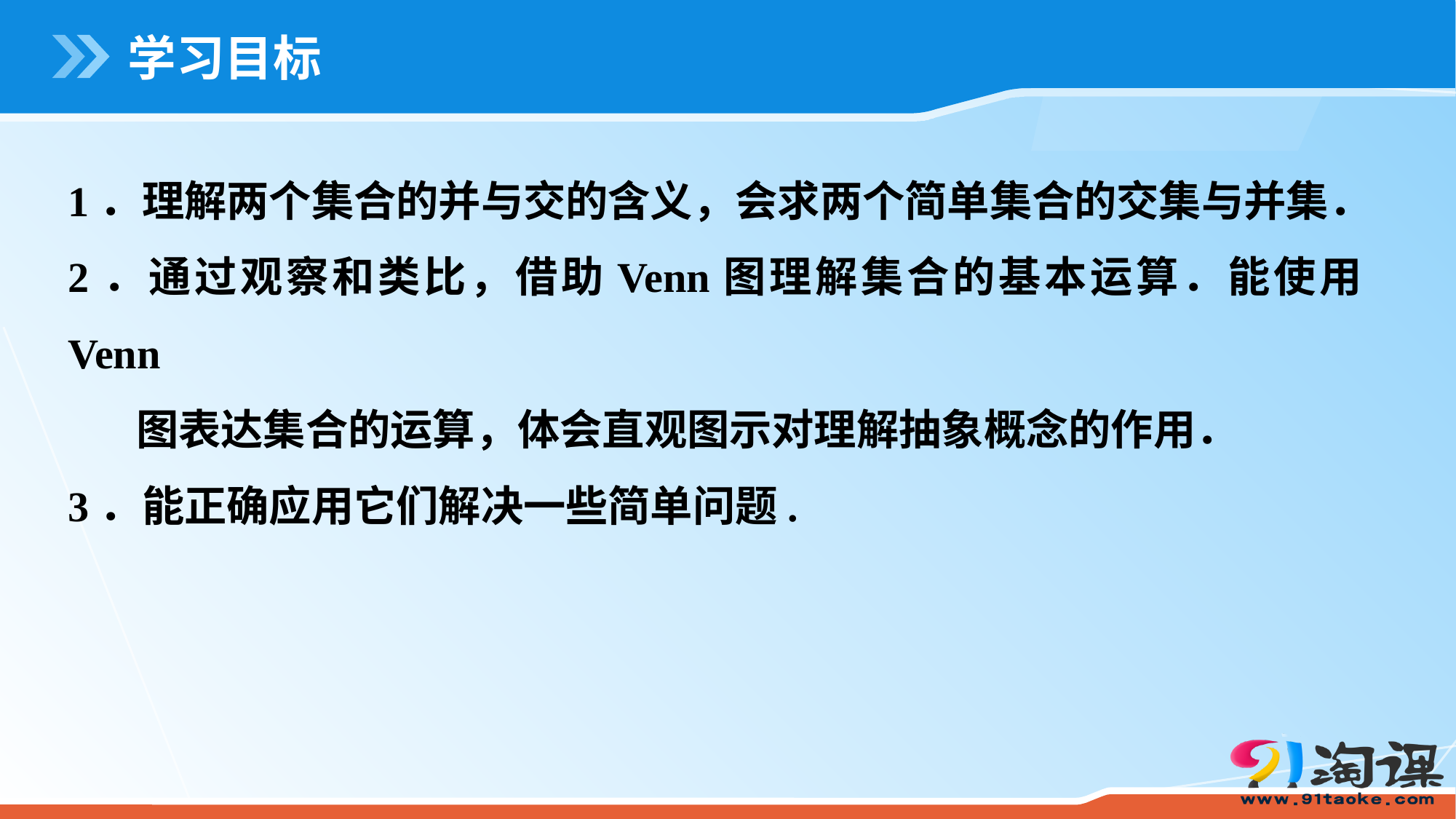

# 学习目标
1．理解两个集合的并与交的含义，会求两个简单集合的交集与并集．
2．通过观察和类比，借助Venn图理解集合的基本运算．能使用Venn
      图表达集合的运算，体会直观图示对理解抽象概念的作用．
3．能正确应用它们解决一些简单问题.